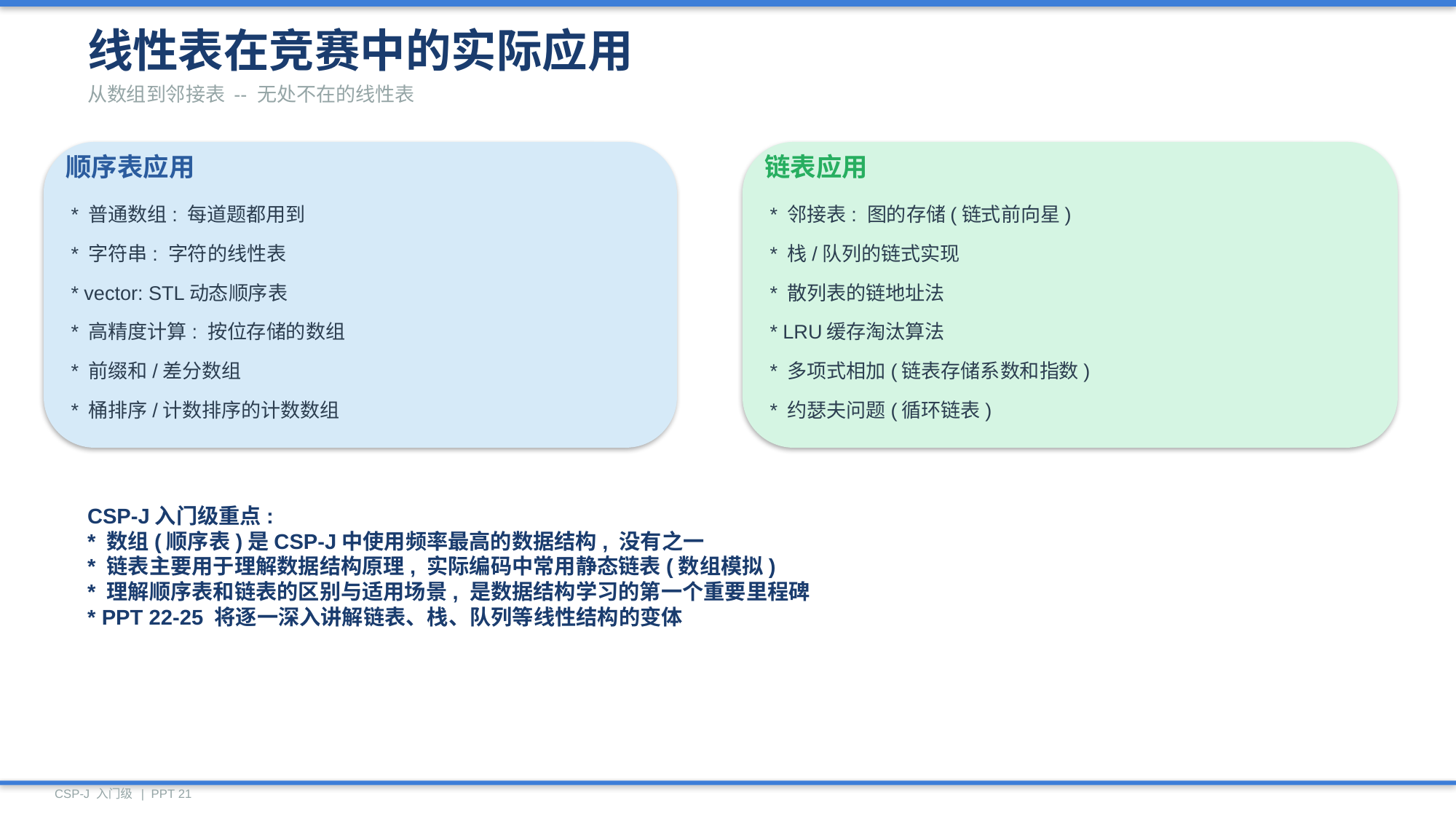

线性表在竞赛中的实际应用
从数组到邻接表 -- 无处不在的线性表

顺序表应用
链表应用
* 普通数组: 每道题都用到
* 邻接表: 图的存储(链式前向星)
* 字符串: 字符的线性表
* 栈/队列的链式实现
* vector: STL动态顺序表
* 散列表的链地址法
* 高精度计算: 按位存储的数组
* LRU缓存淘汰算法
* 前缀和/差分数组
* 多项式相加(链表存储系数和指数)
* 桶排序/计数排序的计数数组
* 约瑟夫问题(循环链表)
CSP-J入门级重点:
* 数组(顺序表)是CSP-J中使用频率最高的数据结构, 没有之一
* 链表主要用于理解数据结构原理, 实际编码中常用静态链表(数组模拟)
* 理解顺序表和链表的区别与适用场景, 是数据结构学习的第一个重要里程碑
* PPT 22-25 将逐一深入讲解链表、栈、队列等线性结构的变体

CSP-J 入门级  |  PPT 21